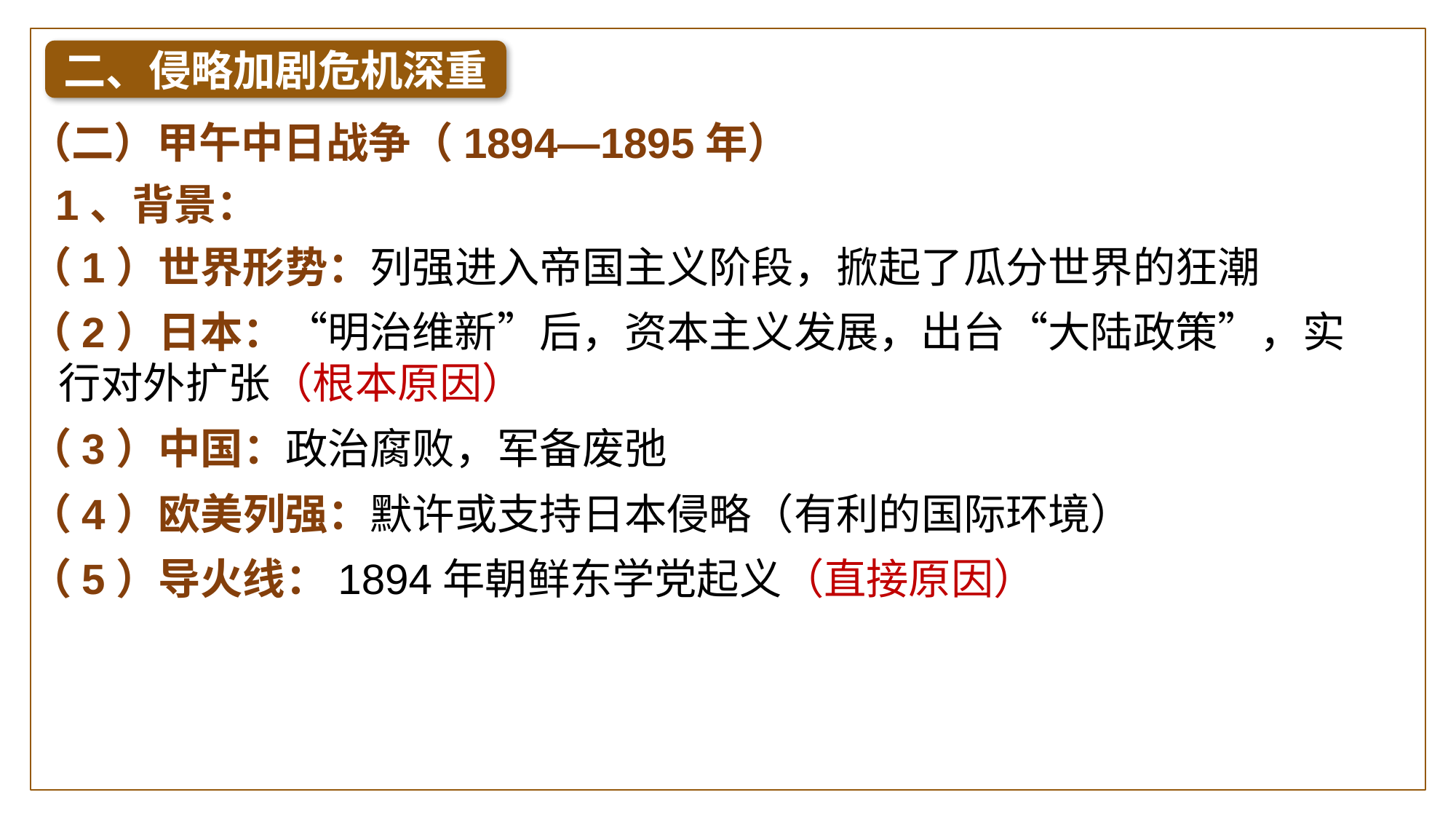

二、侵略加剧危机深重
（二）甲午中日战争（1894—1895年）
1、背景：
（1）世界形势：列强进入帝国主义阶段，掀起了瓜分世界的狂潮
（2）日本：“明治维新”后，资本主义发展，出台“大陆政策”，实
  行对外扩张（根本原因）
（3）中国：政治腐败，军备废弛
（4）欧美列强：默许或支持日本侵略（有利的国际环境）
（5）导火线：1894年朝鲜东学党起义（直接原因）